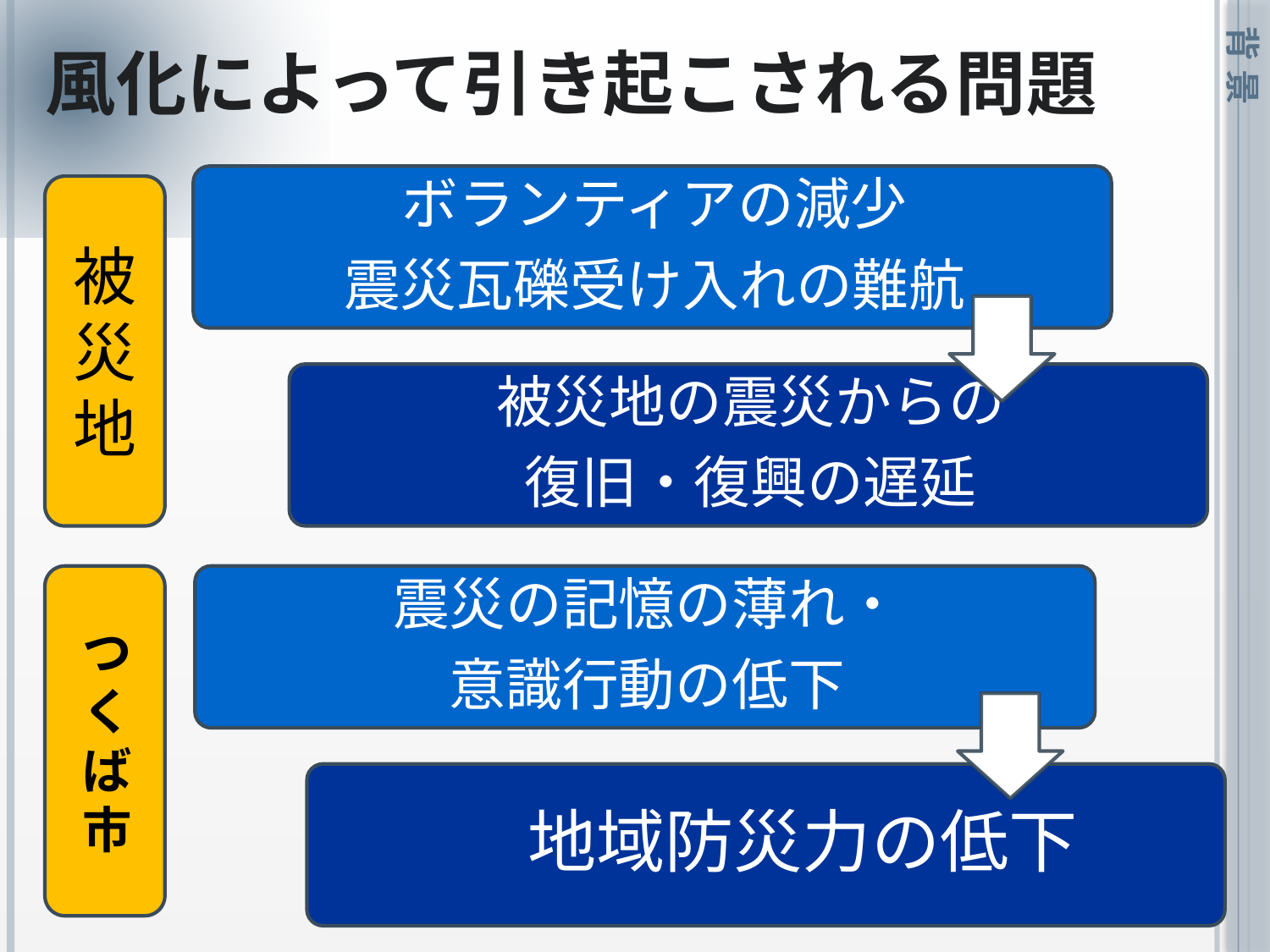

風化によって引き起こされる問題
 背 景
ボランティアの減少
震災瓦礫受け入れの難航
被災地の震災からの
復旧・復興の遅延

被災地

震災の記憶の薄れ・
意識行動の低下
　地域防災力の低下

つくば市
3